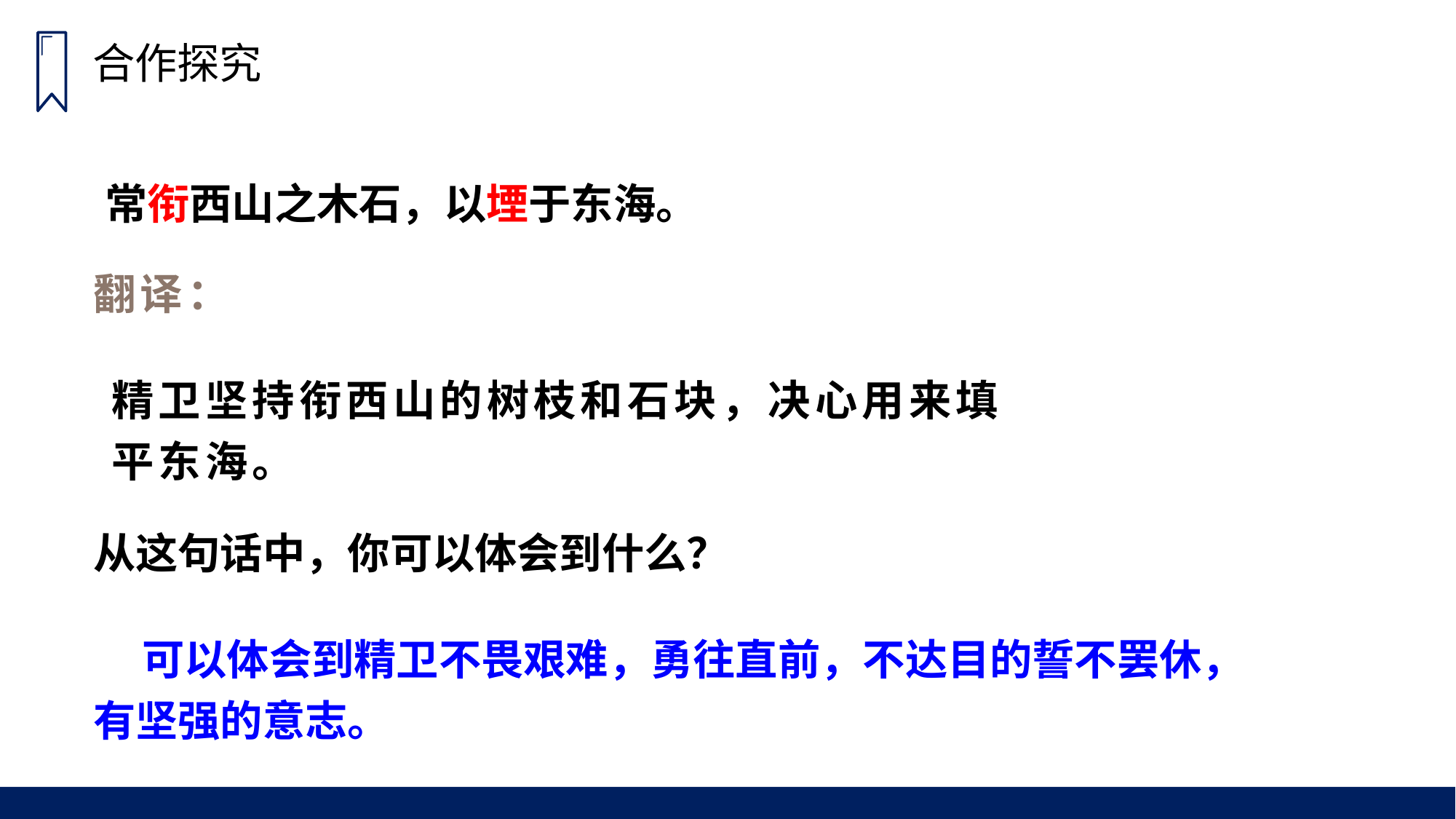

合作探究
常衔西山之木石，以堙于东海。
翻译：
精卫坚持衔西山的树枝和石块，决心用来填
平东海。
从这句话中，你可以体会到什么？
    可以体会到精卫不畏艰难，勇往直前，不达目的誓不罢休，有坚强的意志。